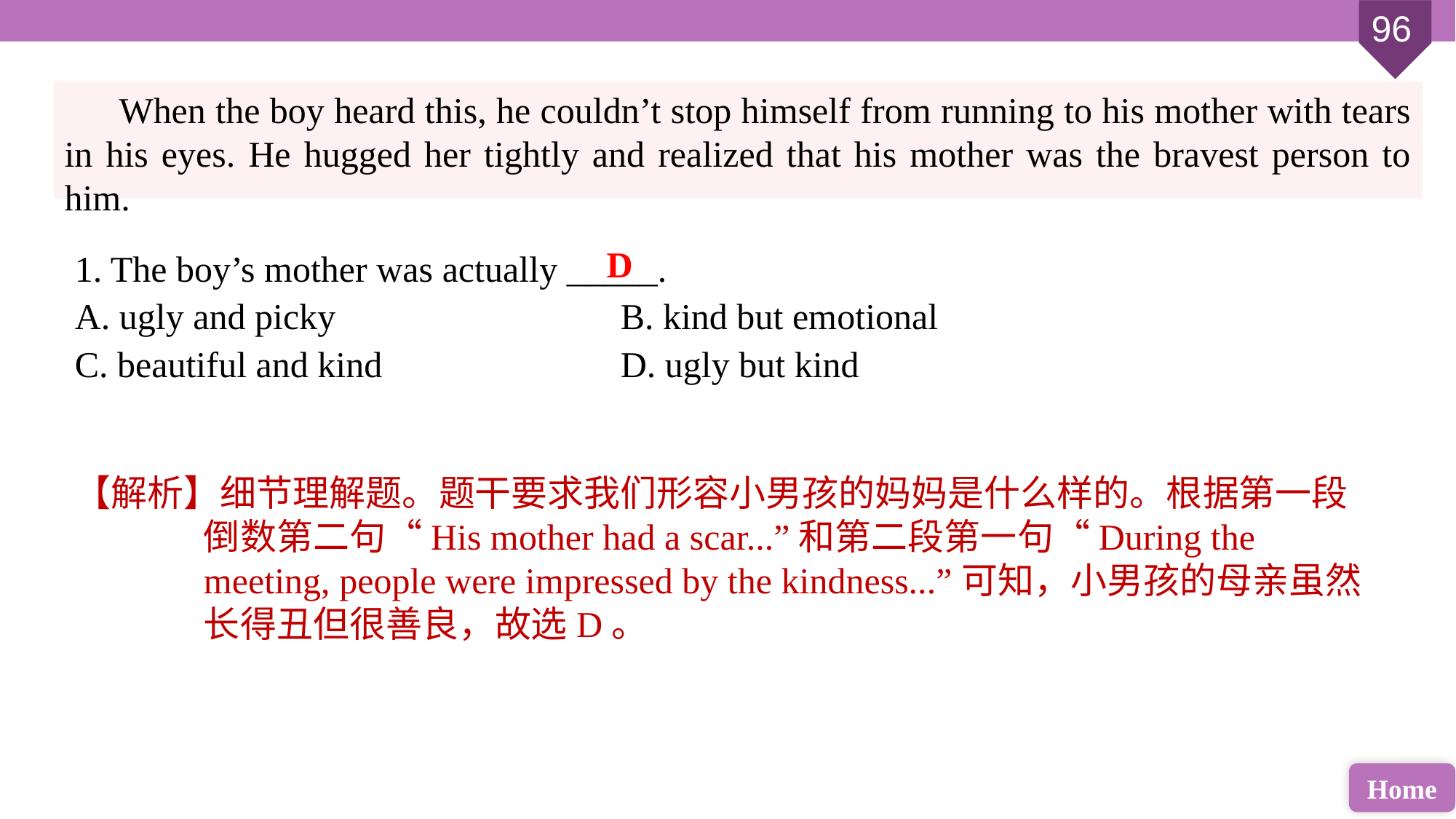

When the boy heard this, he couldn’t stop himself from running to his mother with tears in his eyes. He hugged her tightly and realized that his mother was the bravest person to him.
1. The boy’s mother was actually _____.
A. ugly and picky 			B. kind but emotional
C. beautiful and kind 			D. ugly but kind
D
【解析】细节理解题。题干要求我们形容小男孩的妈妈是什么样的。根据第一段倒数第二句“His mother had a scar...”和第二段第一句“During the meeting, people were impressed by the kindness...”可知，小男孩的母亲虽然长得丑但很善良，故选D。